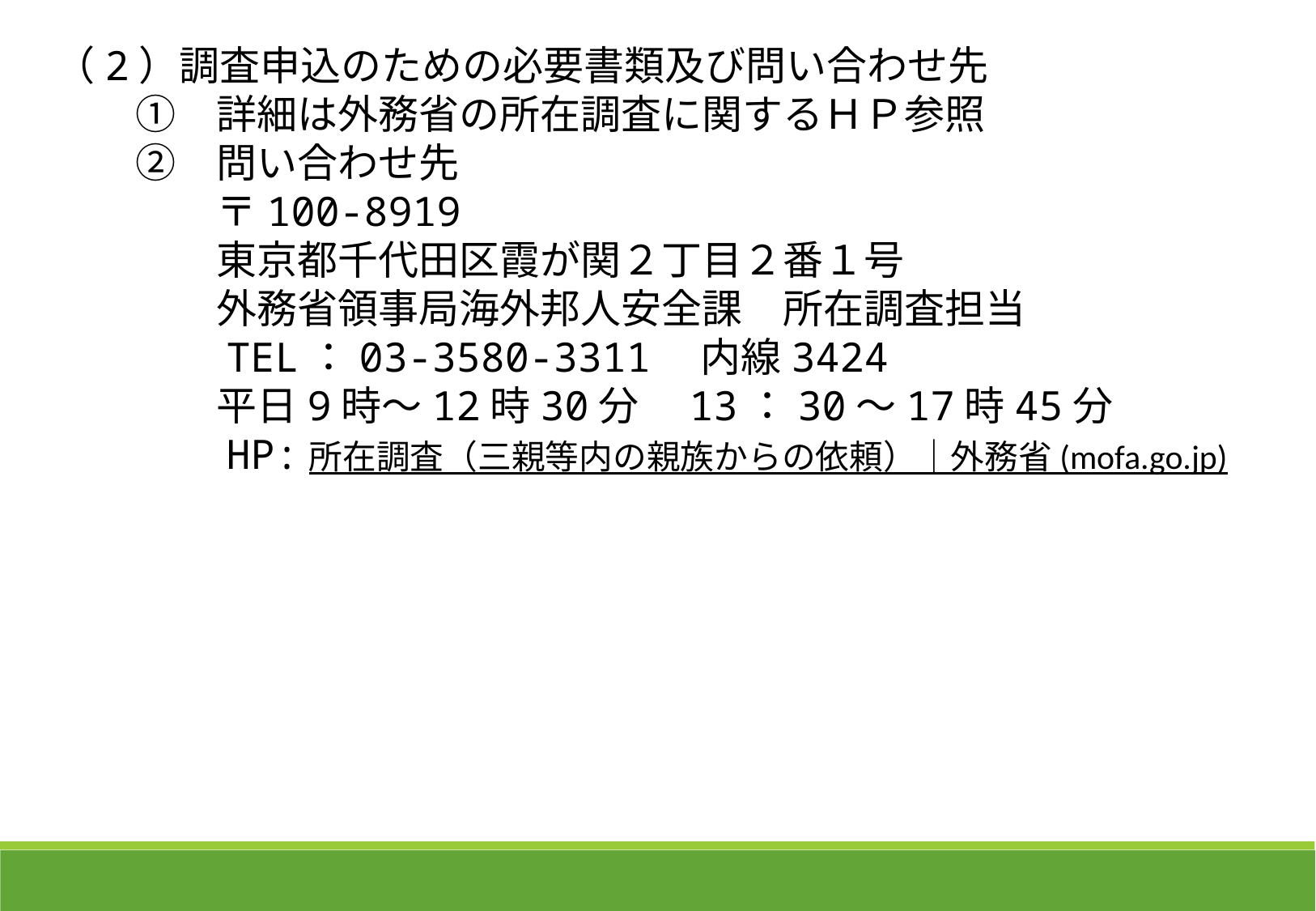

（2）調査申込のための必要書類及び問い合わせ先
　　①　詳細は外務省の所在調査に関するＨＰ参照
　　②　問い合わせ先
　　　　〒100-8919
　　　　東京都千代田区霞が関２丁目２番１号
　　　　外務省領事局海外邦人安全課　所在調査担当
　　　　TEL：03-3580-3311　内線3424
　　　　平日9時～12時30分　13：30～17時45分
　　　　HP:所在調査（三親等内の親族からの依頼）｜外務省 (mofa.go.jp)